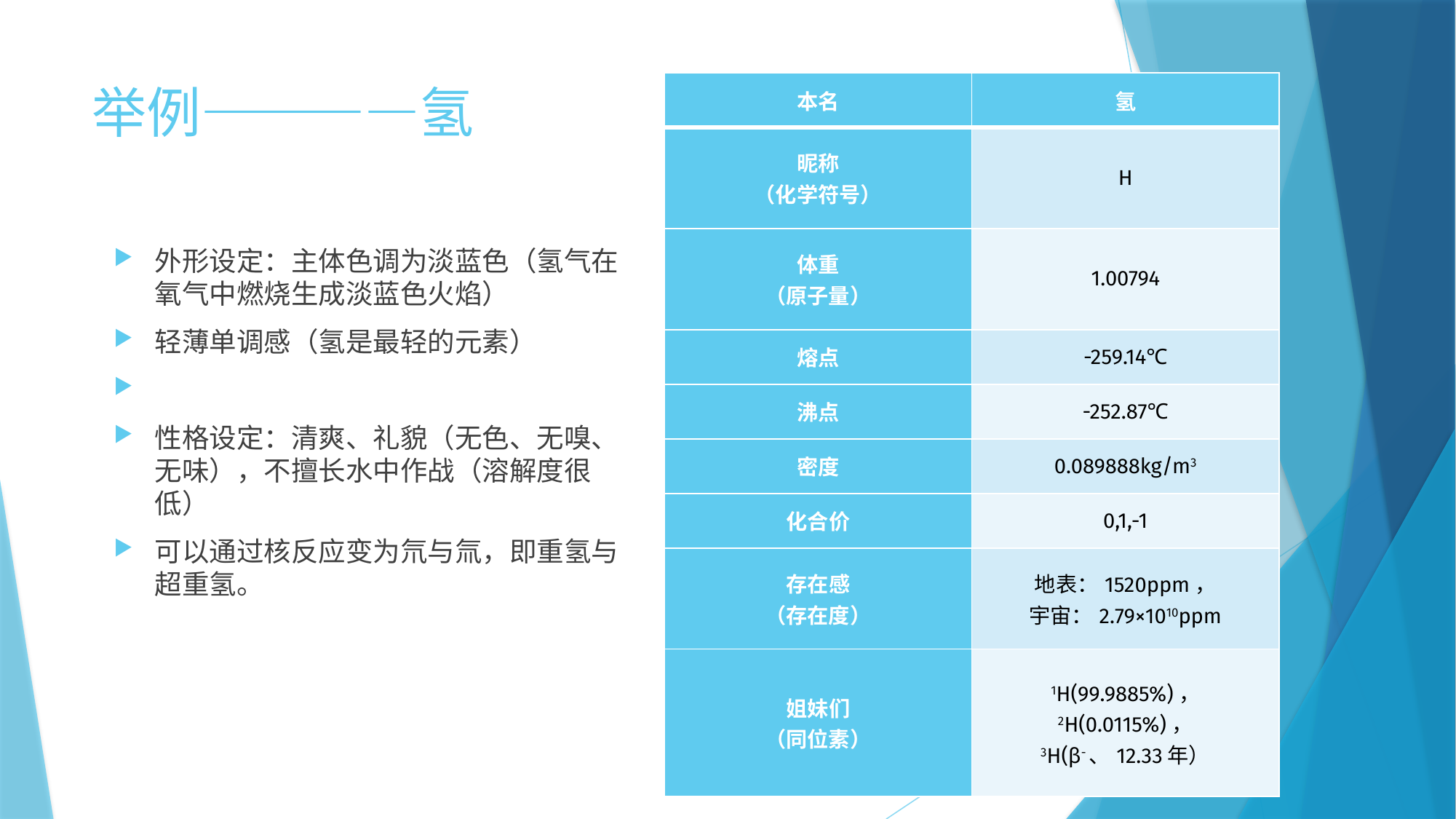

# 举例————氢
| 本名 | 氢 |
| --- | --- |
| 昵称 （化学符号） | H |
| 体重 （原子量） | 1.00794 |
| 熔点 | -259.14℃ |
| 沸点 | -252.87℃ |
| 密度 | 0.089888kg/m3 |
| 化合价 | 0,1,-1 |
| 存在感 （存在度） | 地表：1520ppm， 宇宙：2.79×1010ppm |
| 姐妹们 （同位素） | 1H(99.9885%)， 2H(0.0115%)， 3H(β-、12.33年） |
外形设定：主体色调为淡蓝色（氢气在氧气中燃烧生成淡蓝色火焰）
轻薄单调感（氢是最轻的元素）

性格设定：清爽、礼貌（无色、无嗅、无味），不擅长水中作战（溶解度很低）
可以通过核反应变为氘与氚，即重氢与超重氢。